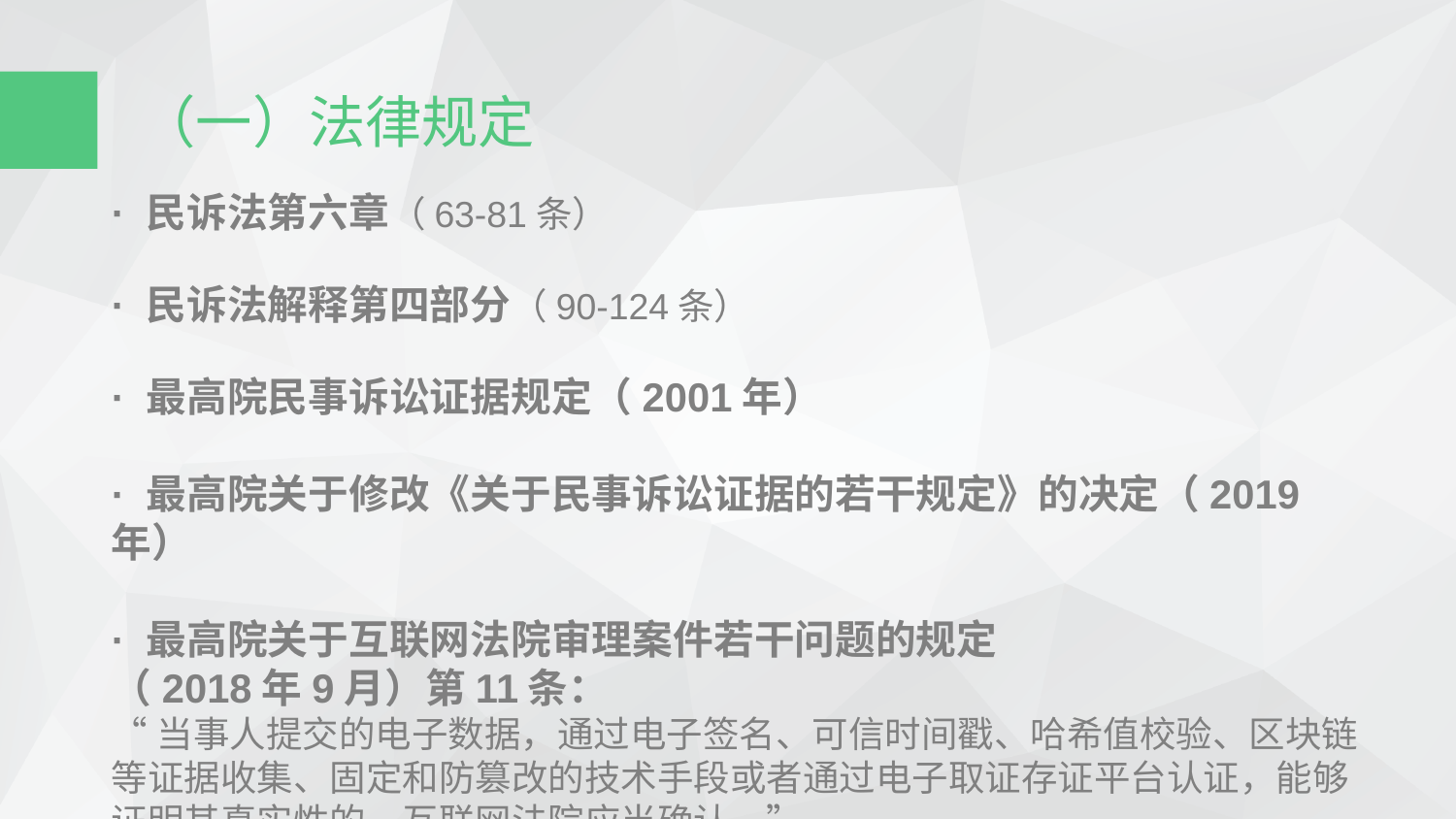

（一）法律规定
· 民诉法第六章（63-81条）

· 民诉法解释第四部分（90-124条）

· 最高院民事诉讼证据规定（2001年）

· 最高院关于修改《关于民事诉讼证据的若干规定》的决定（2019年）

· 最高院关于互联网法院审理案件若干问题的规定
（2018年9月）第11条：
“当事人提交的电子数据，通过电子签名、可信时间戳、哈希值校验、区块链等证据收集、固定和防篡改的技术手段或者通过电子取证存证平台认证，能够证明其真实性的，互联网法院应当确认。”